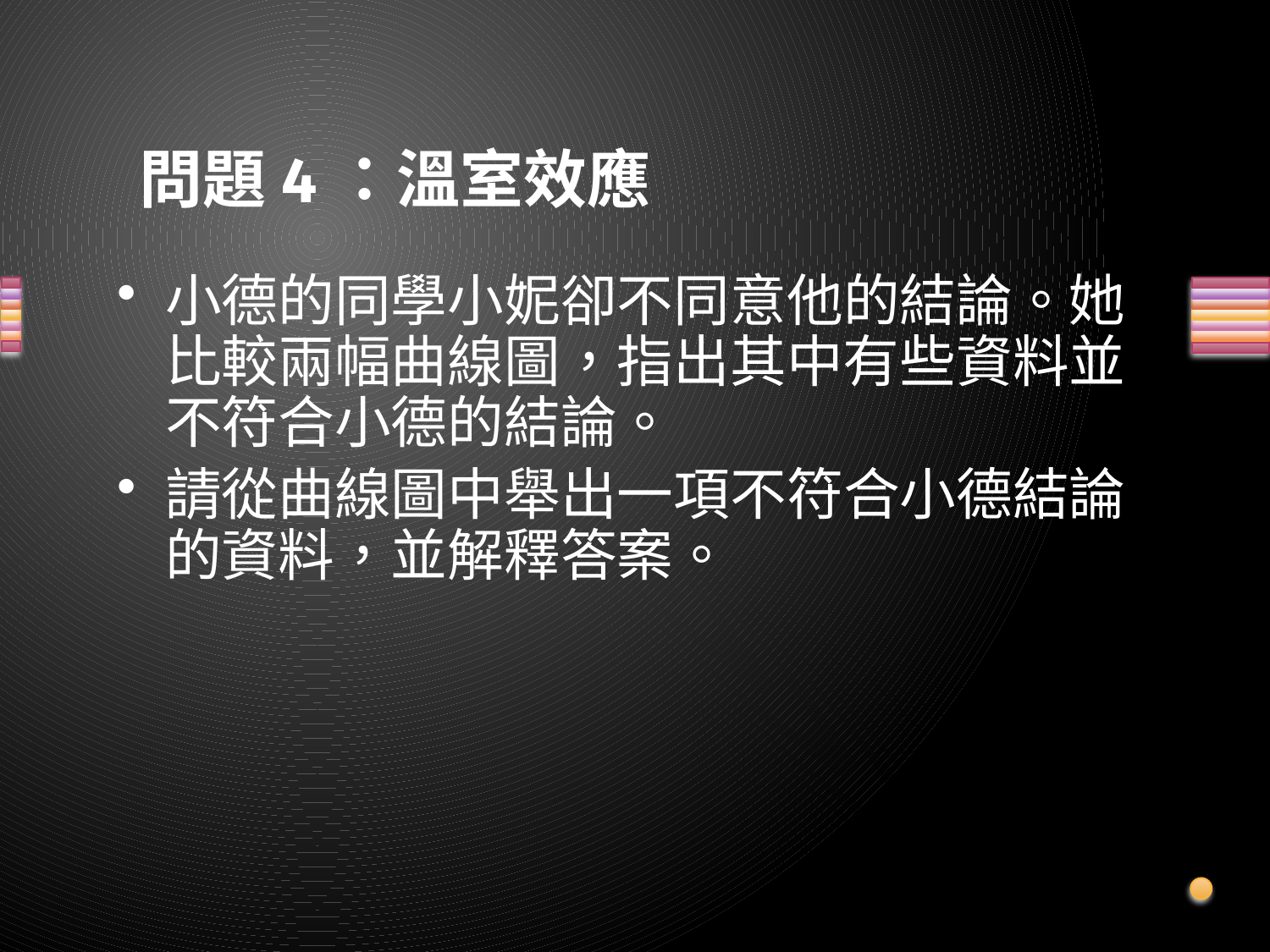

# 問題4：溫室效應
小德的同學小妮卻不同意他的結論。她比較兩幅曲線圖，指出其中有些資料並不符合小德的結論。
請從曲線圖中舉出一項不符合小德結論的資料，並解釋答案。